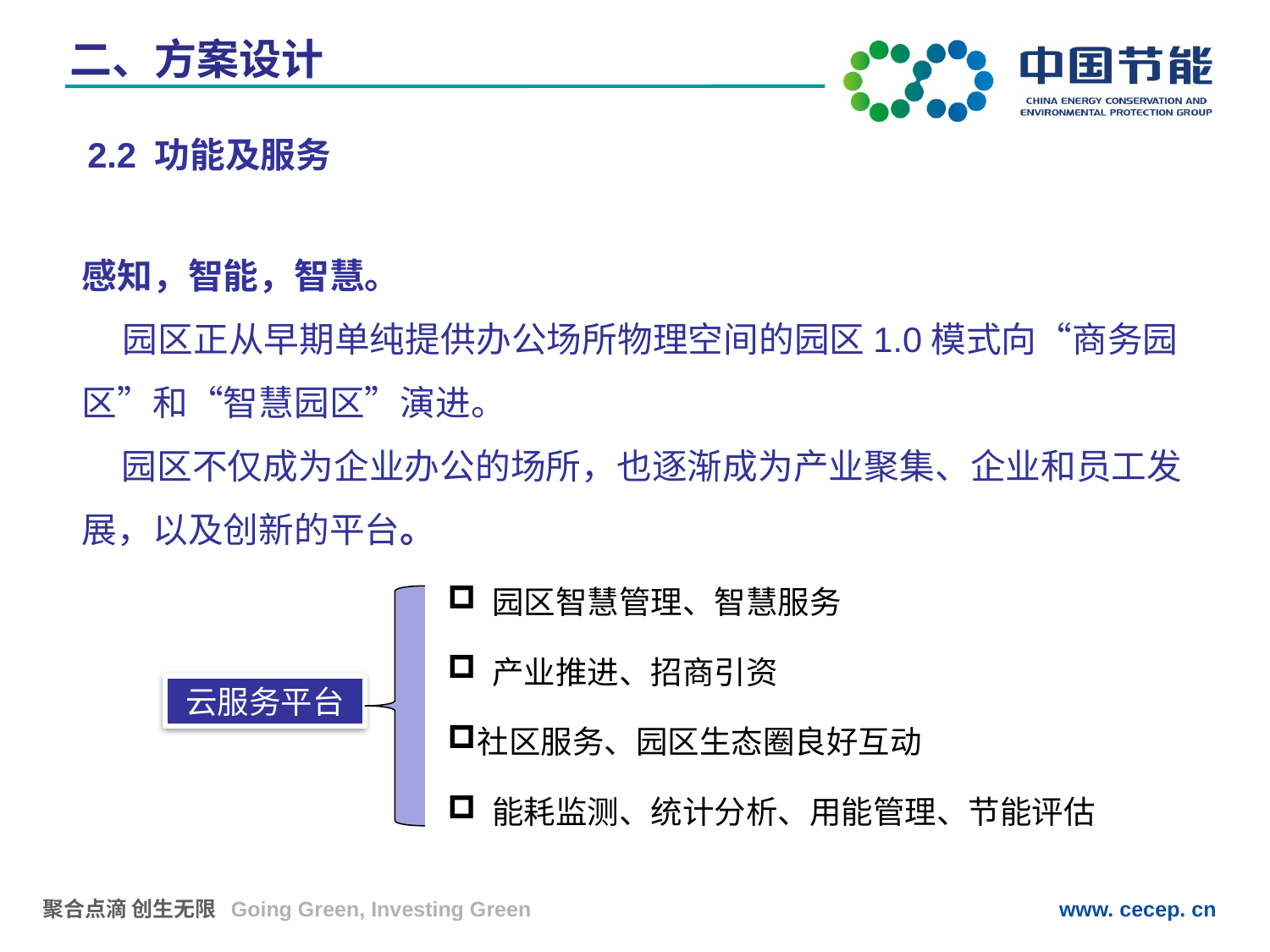

二、方案设计
2.2 功能及服务

感知，智能，智慧。
    园区正从早期单纯提供办公场所物理空间的园区1.0模式向“商务园区”和“智慧园区”演进。
    园区不仅成为企业办公的场所，也逐渐成为产业聚集、企业和员工发展，以及创新的平台。
 园区智慧管理、智慧服务

 产业推进、招商引资
云服务平台
社区服务、园区生态圈良好互动
 能耗监测、统计分析、用能管理、节能评估